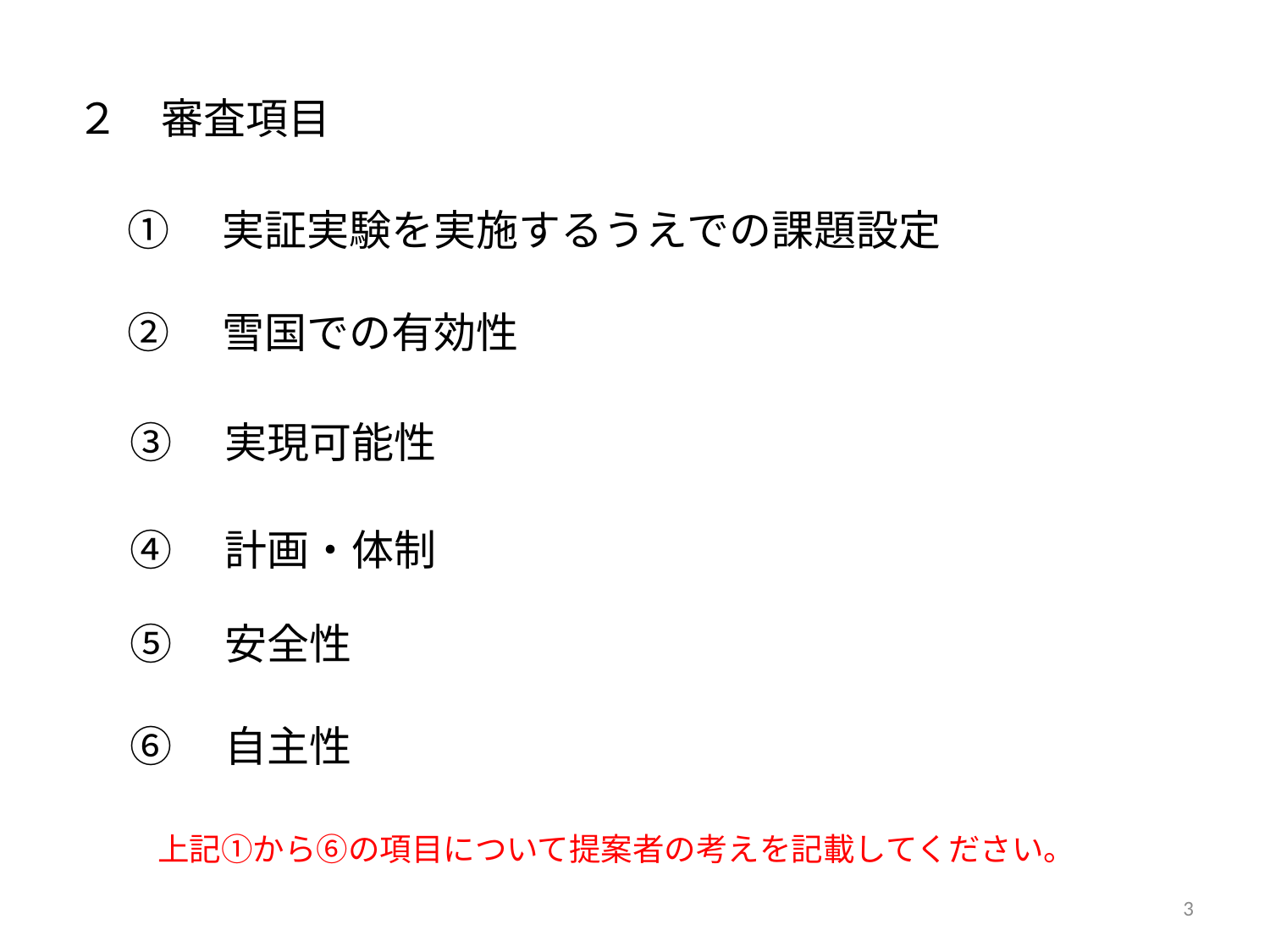

# ２　審査項目
①　実証実験を実施するうえでの課題設定
②　雪国での有効性
③　実現可能性
④　計画・体制
⑤　安全性
⑥　自主性
上記①から⑥の項目について提案者の考えを記載してください。

3